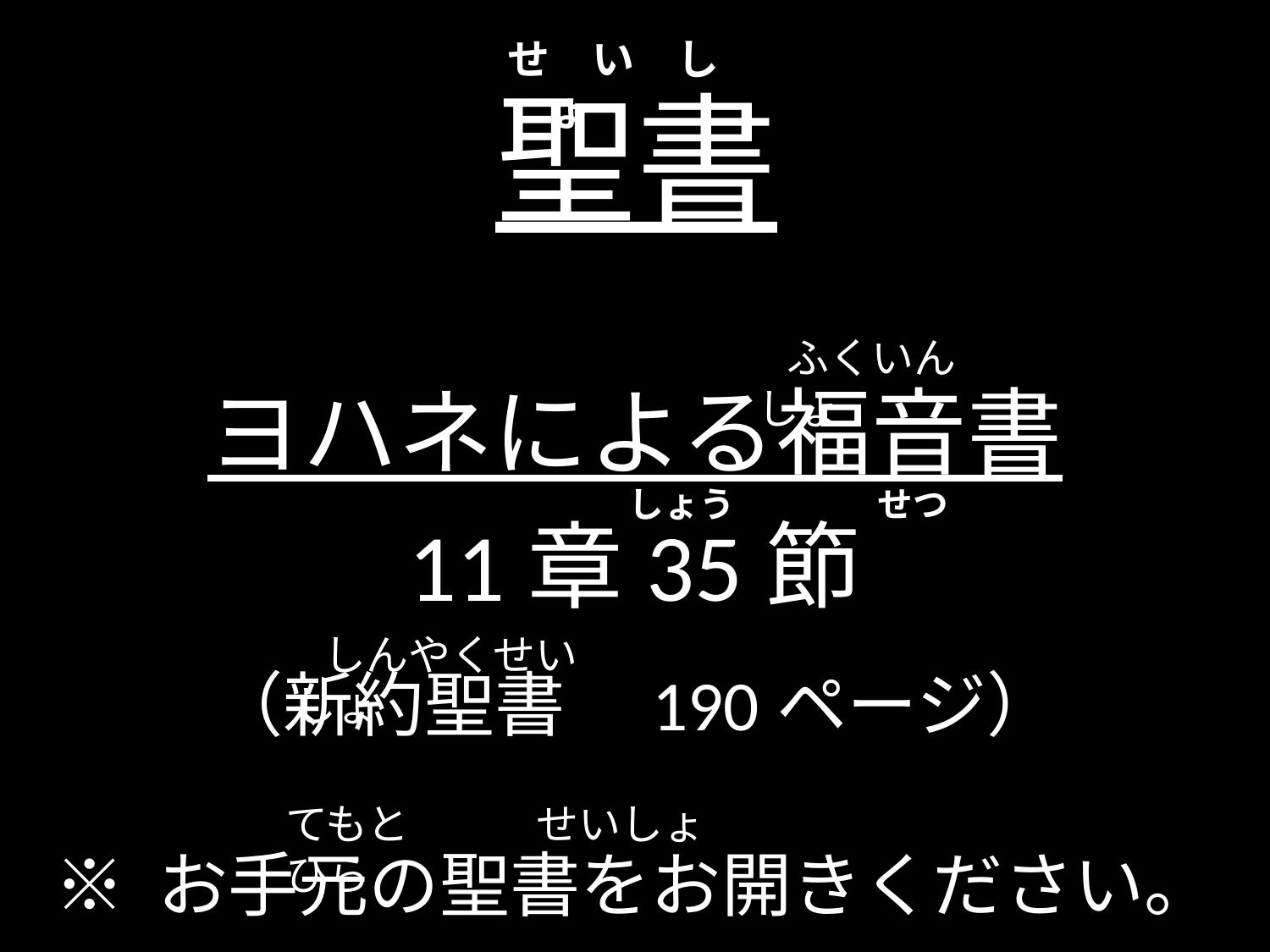

せ　い　し　ょ
# 聖書
  ふくいんしょ
ヨハネによる福音書
11章35節

（新約聖書　190ページ）
                   　　　　　　 しょう　        　 せつ
  しんやくせいしょ
てもと　　　せいしょ           ひら
※ お手元の聖書をお開きください。